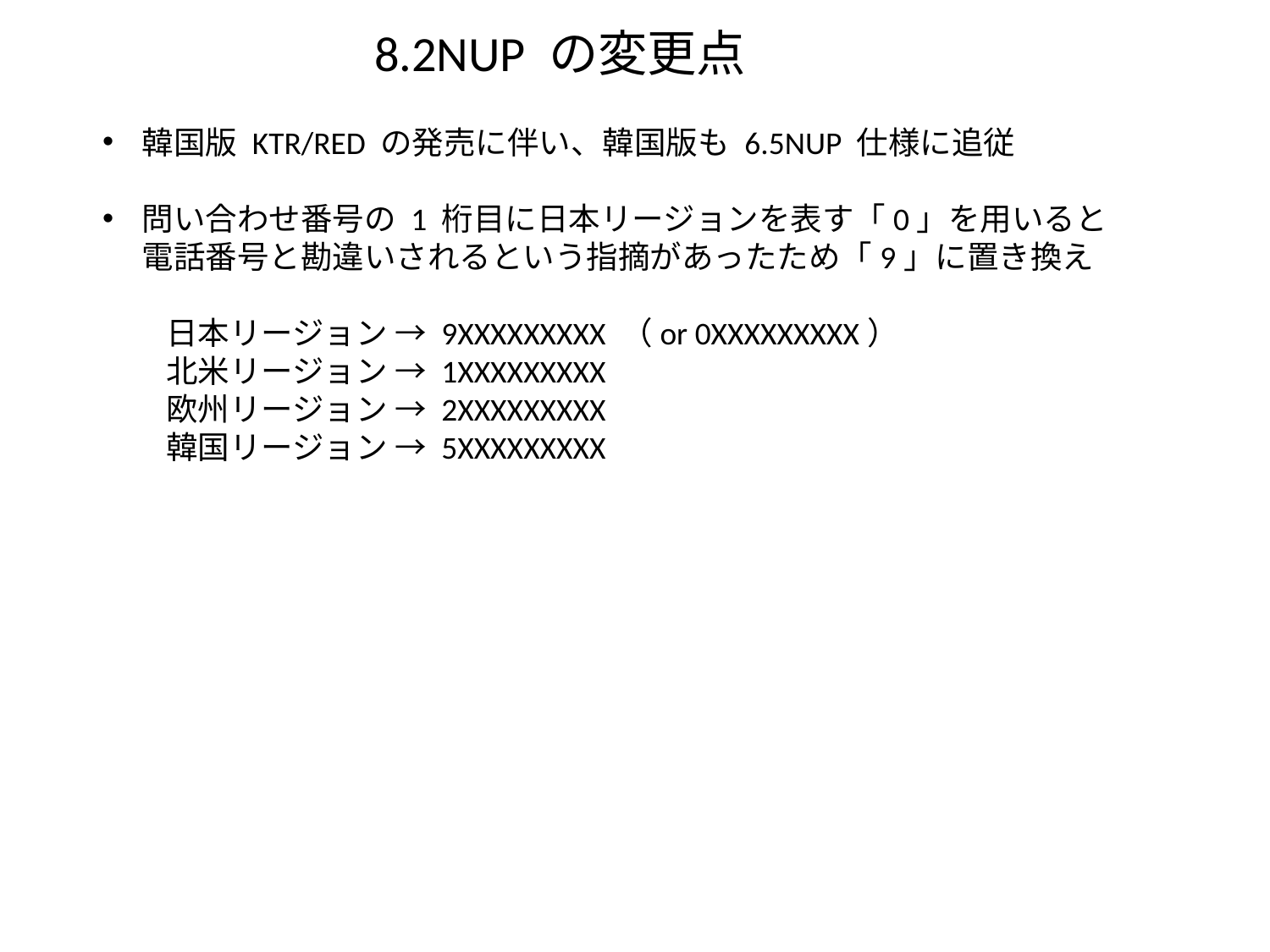

8.2NUP の変更点
韓国版 KTR/RED の発売に伴い、韓国版も 6.5NUP 仕様に追従

問い合わせ番号の 1 桁目に日本リージョンを表す「0」を用いると
電話番号と勘違いされるという指摘があったため「9」に置き換え

　　日本リージョン → 9XXXXXXXXX （or 0XXXXXXXXX）
　　北米リージョン → 1XXXXXXXXX
　　欧州リージョン → 2XXXXXXXXX
　　韓国リージョン → 5XXXXXXXXX